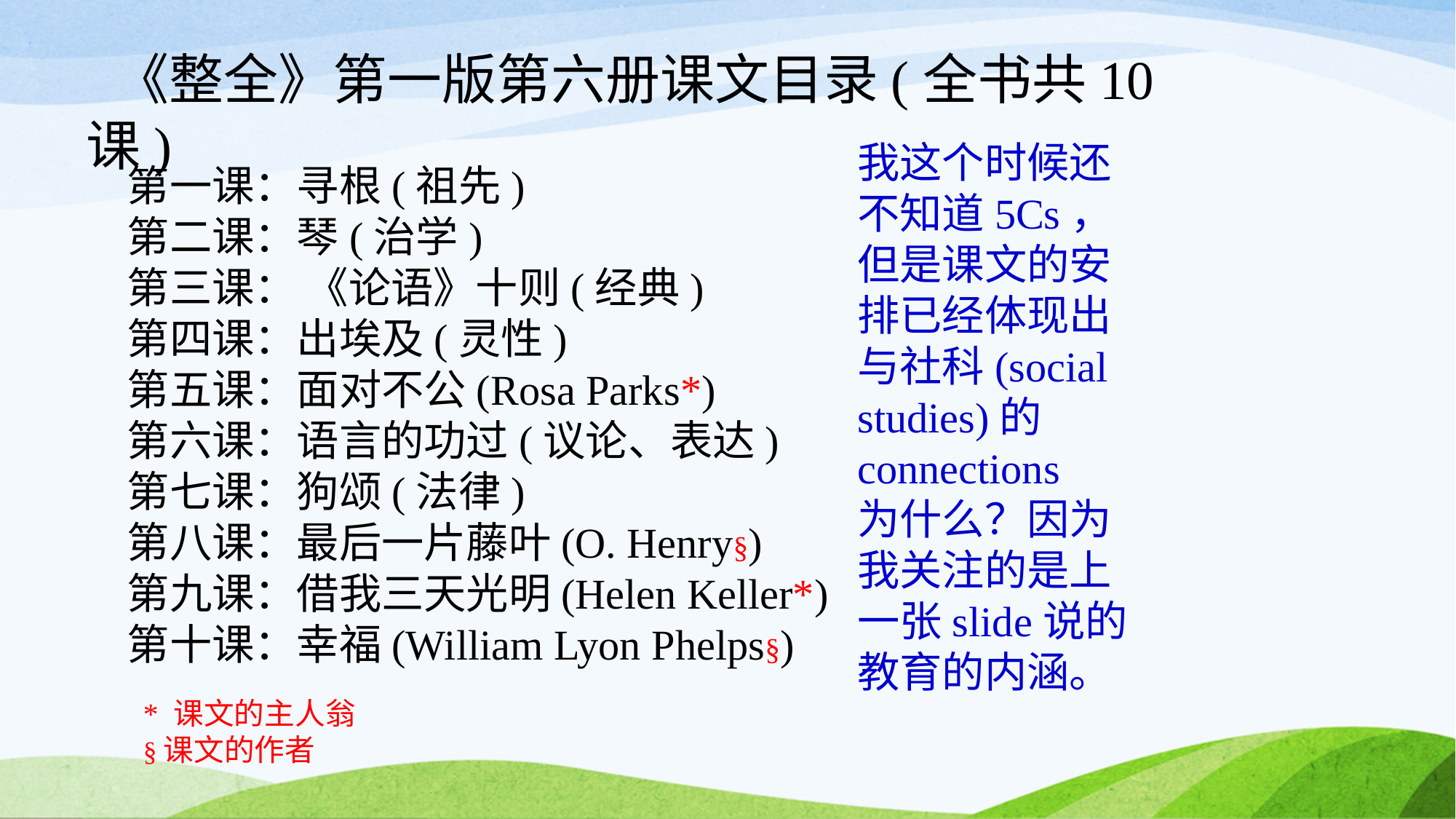

《整全》第一版第六册课文目录(全书共10课)
我这个时候还不知道5Cs，但是课文的安排已经体现出与社科(social studies)的connections
为什么？因为我关注的是上一张slide说的教育的内涵。
第一课：寻根(祖先)
第二课：琴(治学)
第三课： 《论语》十则(经典)
第四课：出埃及(灵性)
第五课：面对不公(Rosa Parks*)
第六课：语言的功过(议论、表达)
第七课：狗颂(法律)
第八课：最后一片藤叶(O. Henry§)
第九课：借我三天光明(Helen Keller*)
第十课：幸福(William Lyon Phelps§)
* 课文的主人翁
§课文的作者